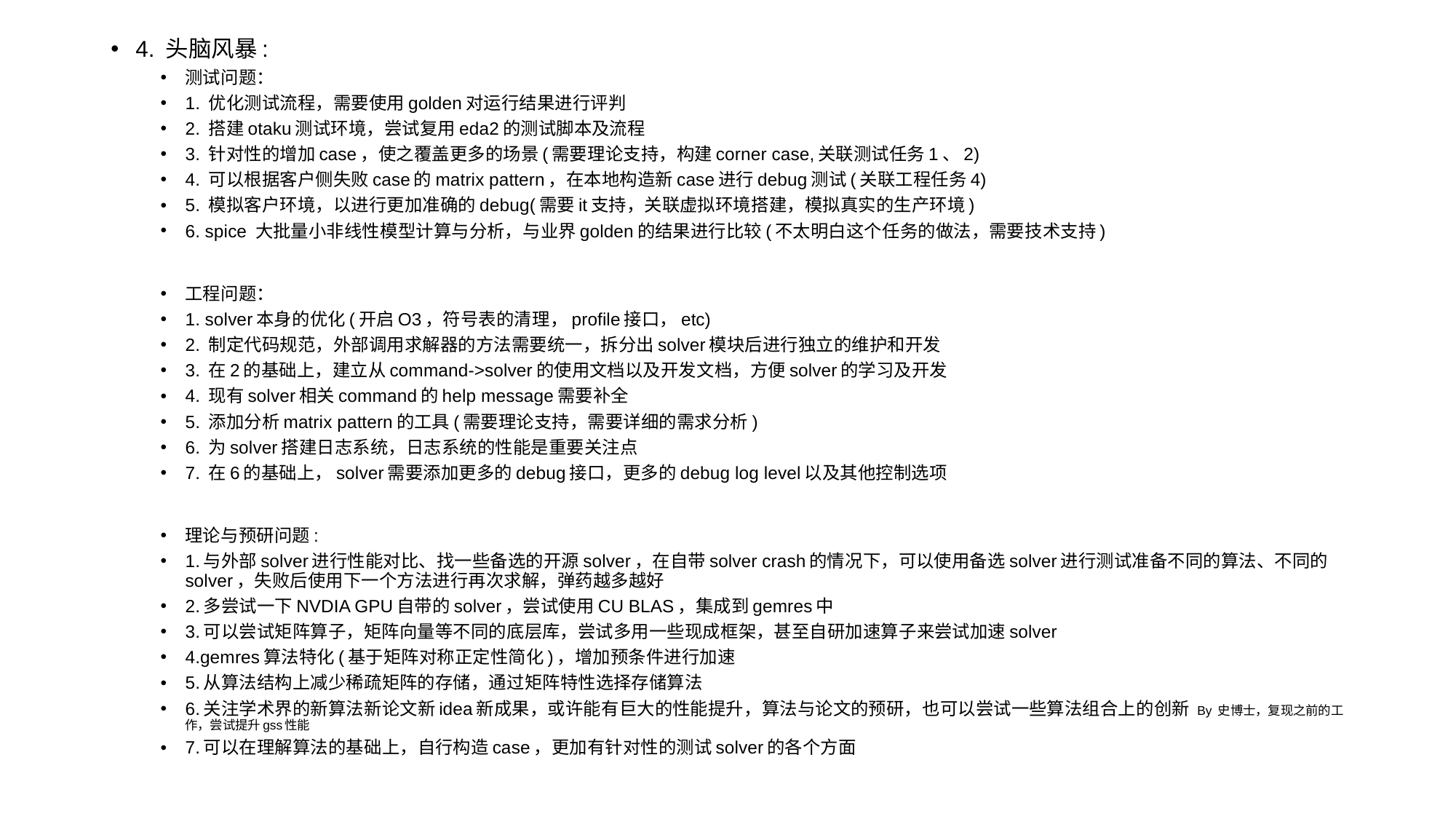

4. 头脑风暴:
测试问题：
1. 优化测试流程，需要使用golden对运行结果进行评判
2. 搭建otaku测试环境，尝试复用eda2的测试脚本及流程
3. 针对性的增加case，使之覆盖更多的场景(需要理论支持，构建corner case,关联测试任务1、2)
4. 可以根据客户侧失败case的matrix pattern，在本地构造新case进行debug测试(关联工程任务4)
5. 模拟客户环境，以进行更加准确的debug(需要it支持，关联虚拟环境搭建，模拟真实的生产环境)
6. spice 大批量小非线性模型计算与分析，与业界golden的结果进行比较(不太明白这个任务的做法，需要技术支持)

工程问题：
1. solver本身的优化(开启O3，符号表的清理，profile接口，etc)
2. 制定代码规范，外部调用求解器的方法需要统一，拆分出solver模块后进行独立的维护和开发
3. 在2的基础上，建立从command->solver的使用文档以及开发文档，方便solver的学习及开发
4. 现有solver相关command的help message需要补全
5. 添加分析matrix pattern的工具(需要理论支持，需要详细的需求分析)
6. 为solver搭建日志系统，日志系统的性能是重要关注点
7. 在6的基础上，solver需要添加更多的debug接口，更多的debug log level以及其他控制选项

理论与预研问题:
1.与外部solver进行性能对比、找一些备选的开源solver，在自带solver crash的情况下，可以使用备选solver进行测试准备不同的算法、不同的solver，失败后使用下一个方法进行再次求解，弹药越多越好
2.多尝试一下NVDIA GPU自带的solver，尝试使用CU BLAS，集成到gemres中
3.可以尝试矩阵算子，矩阵向量等不同的底层库，尝试多用一些现成框架，甚至自研加速算子来尝试加速solver
4.gemres算法特化(基于矩阵对称正定性简化)，增加预条件进行加速
5.从算法结构上减少稀疏矩阵的存储，通过矩阵特性选择存储算法
6.关注学术界的新算法新论文新idea新成果，或许能有巨大的性能提升，算法与论文的预研，也可以尝试一些算法组合上的创新 By 史博士，复现之前的工作，尝试提升gss性能
7.可以在理解算法的基础上，自行构造case，更加有针对性的测试solver的各个方面